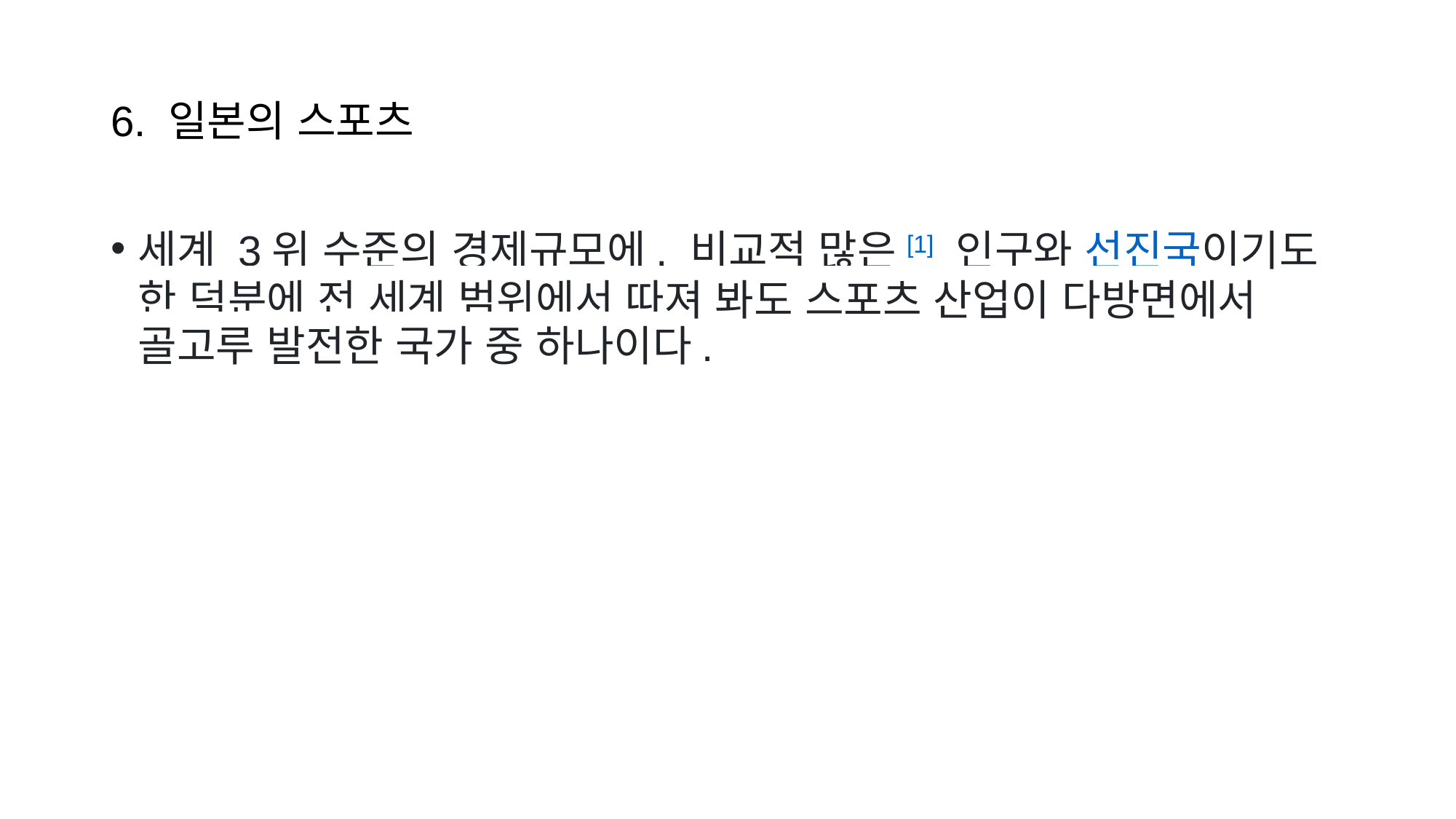

# 6. 일본의 스포츠
세계 3위 수준의 경제규모에, 비교적 많은[1] 인구와 선진국이기도 한 덕분에 전 세계 범위에서 따져 봐도 스포츠 산업이 다방면에서 골고루 발전한 국가 중 하나이다.